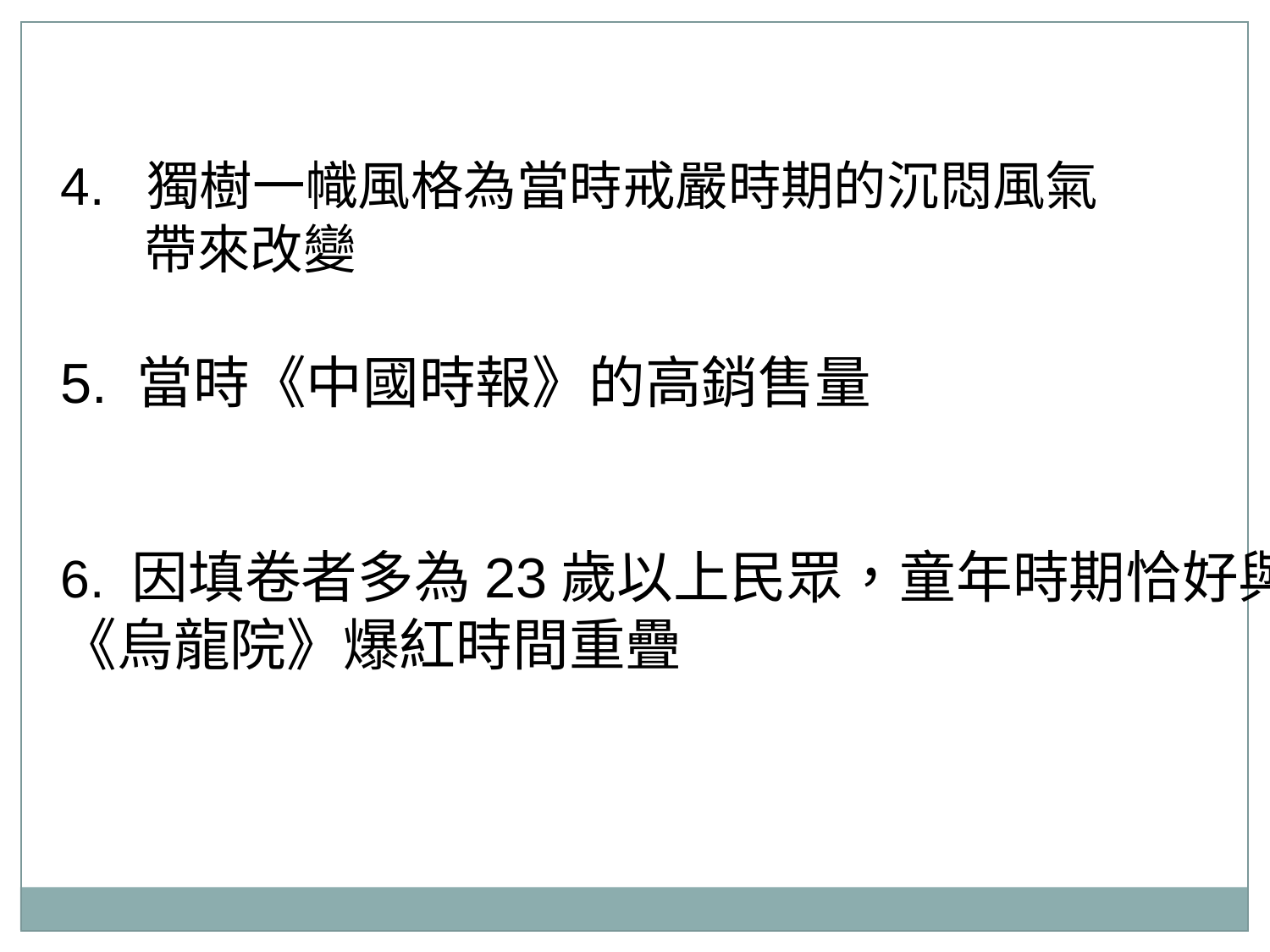

4.  獨樹一幟風格為當時戒嚴時期的沉悶風氣
      帶來改變

5. 當時《中國時報》的高銷售量

6. 因填卷者多為23歲以上民眾，童年時期恰好與
《烏龍院》爆紅時間重疊